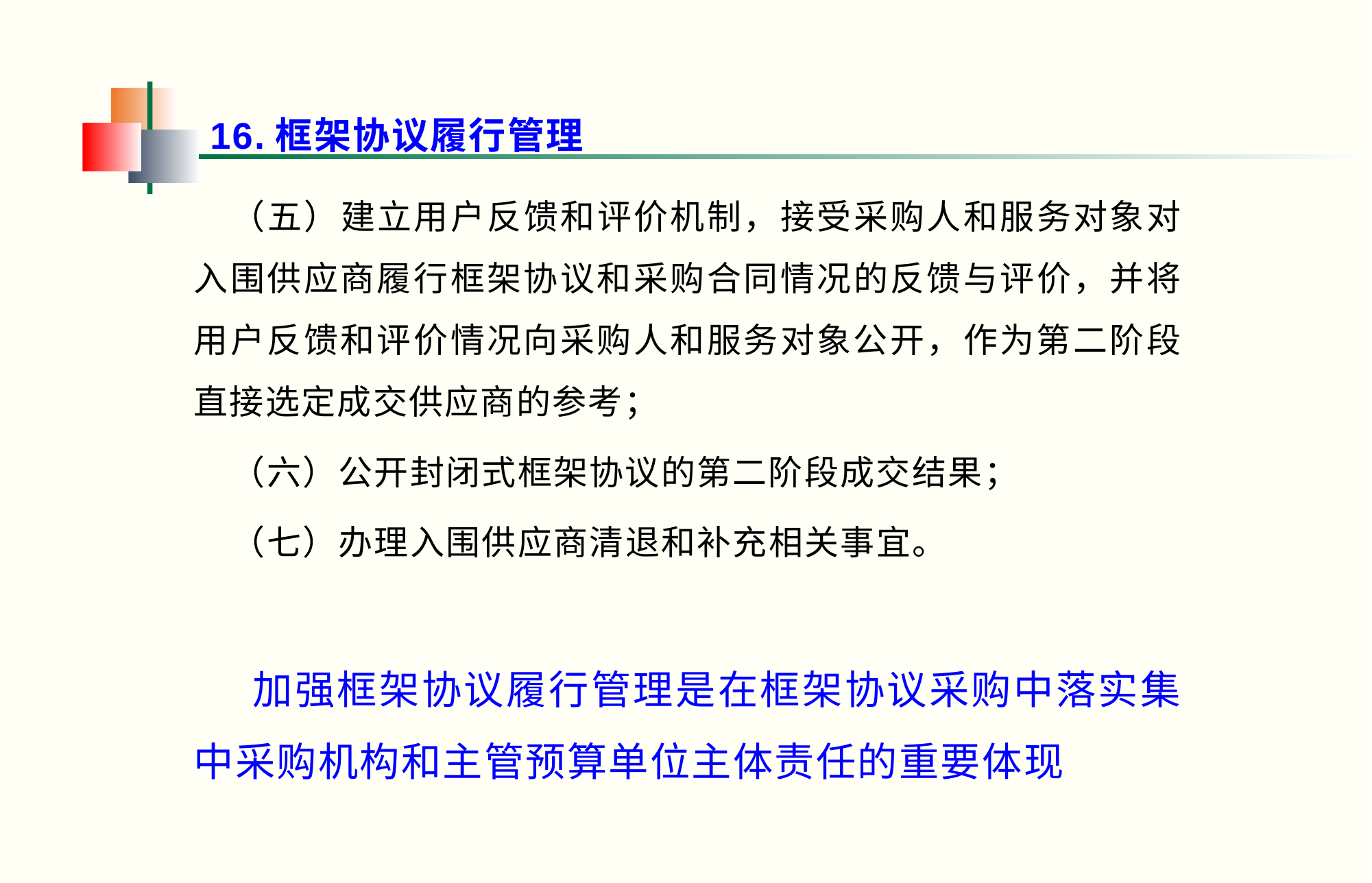

16.框架协议履行管理
（五）建立用户反馈和评价机制，接受采购人和服务对象对入围供应商履行框架协议和采购合同情况的反馈与评价，并将用户反馈和评价情况向采购人和服务对象公开，作为第二阶段直接选定成交供应商的参考；
（六）公开封闭式框架协议的第二阶段成交结果；
（七）办理入围供应商清退和补充相关事宜。

 加强框架协议履行管理是在框架协议采购中落实集中采购机构和主管预算单位主体责任的重要体现